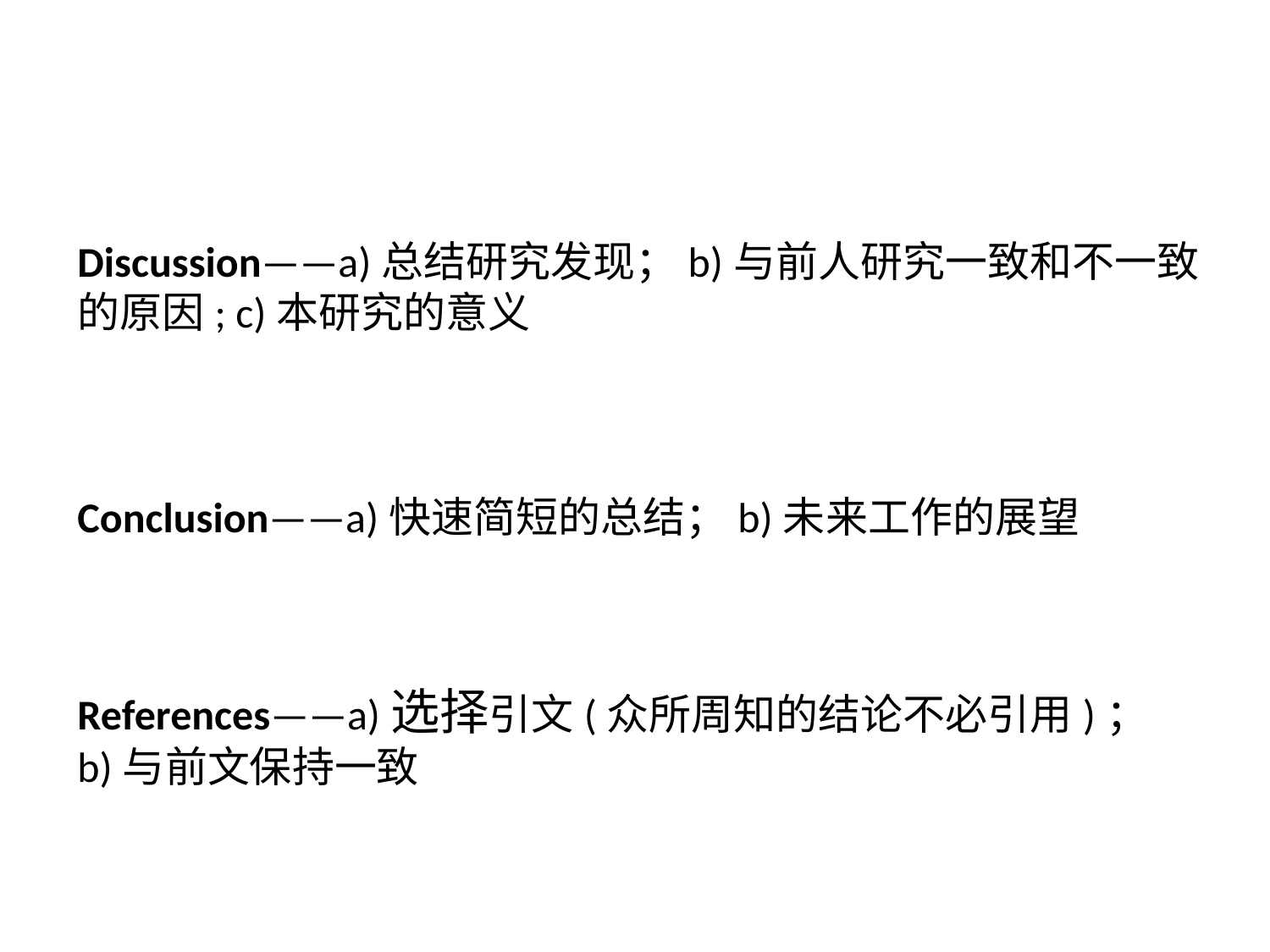

Discussion——a)总结研究发现；b)与前人研究一致和不一致的原因; c)本研究的意义
Conclusion——a)快速简短的总结；b)未来工作的展望
References——a)选择引文(众所周知的结论不必引用)；b)与前文保持一致